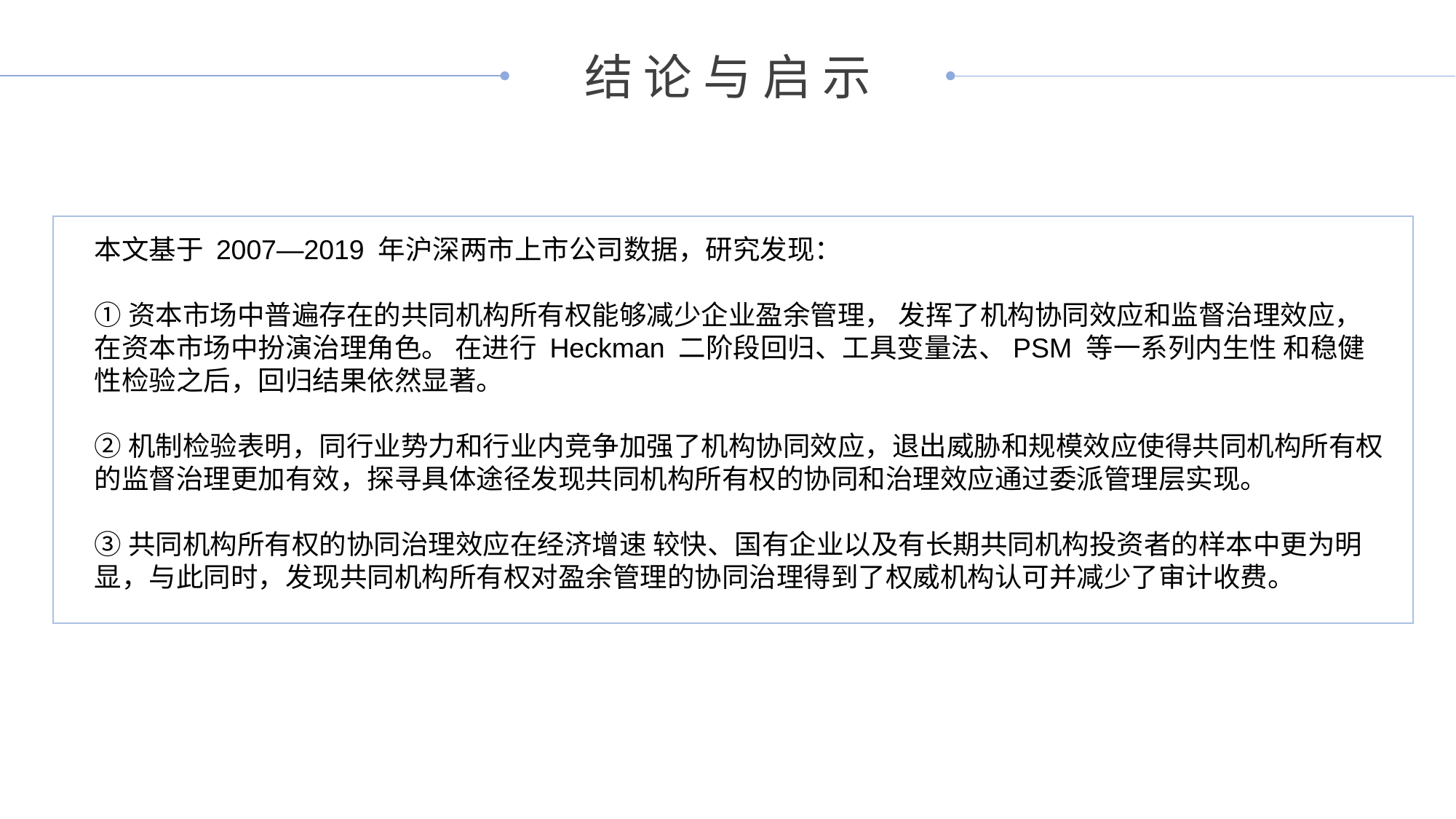

结 论 与 启 示

本文基于 2007—2019 年沪深两市上市公司数据，研究发现：

①资本市场中普遍存在的共同机构所有权能够减少企业盈余管理， 发挥了机构协同效应和监督治理效应，在资本市场中扮演治理角色。 在进行 Heckman 二阶段回归、工具变量法、PSM 等一系列内生性 和稳健性检验之后，回归结果依然显著。

②机制检验表明，同行业势力和行业内竞争加强了机构协同效应，退出威胁和规模效应使得共同机构所有权的监督治理更加有效，探寻具体途径发现共同机构所有权的协同和治理效应通过委派管理层实现。

③共同机构所有权的协同治理效应在经济增速 较快、国有企业以及有长期共同机构投资者的样本中更为明显，与此同时，发现共同机构所有权对盈余管理的协同治理得到了权威机构认可并减少了审计收费。